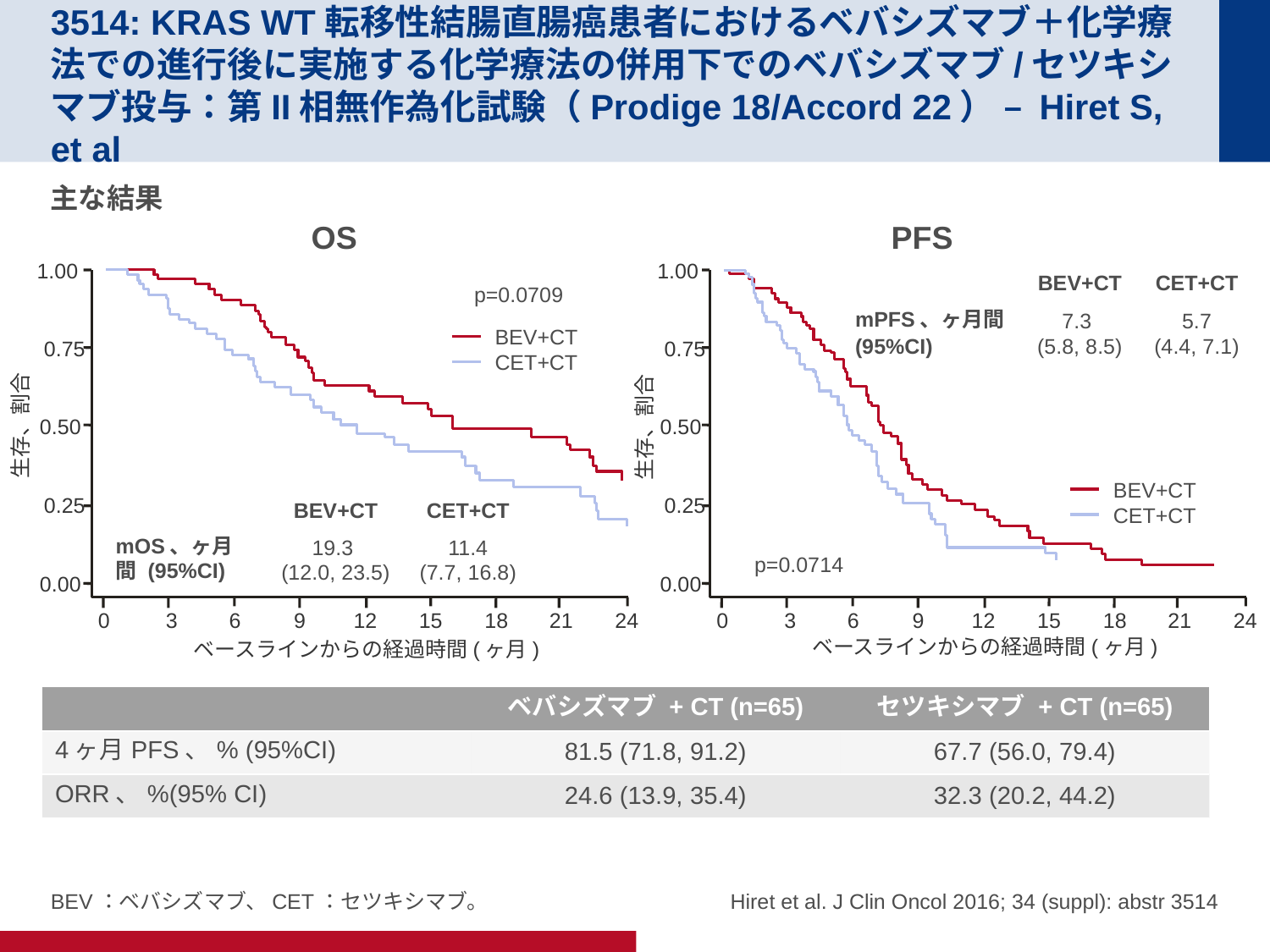

# 3514: KRAS WT転移性結腸直腸癌患者におけるベバシズマブ＋化学療法での進行後に実施する化学療法の併用下でのベバシズマブ/セツキシマブ投与：第II相無作為化試験（Prodige 18/Accord 22） – Hiret S, et al
主な結果

OS
PFS
1.00

p=0.0709
BEV+CT
CET+CT
0.75

生存、割合
0.50

0.25

0.00

0
3
6
9
12
15
18
21
24
ベースラインからの経過時間(ヶ月)
1.00

0.75

0.50
生存、割合

BEV+CT
CET+CT
0.25

0.00

0
3
6
9
12
15
18
21
24
ベースラインからの経過時間(ヶ月)
|  | BEV+CT | CET+CT |
| --- | --- | --- |
| mPFS、ヶ月間(95%CI) | 7.3 (5.8, 8.5) | 5.7 (4.4, 7.1) |

|  | BEV+CT | CET+CT |
| --- | --- | --- |
| mOS、ヶ月間 (95%CI) | 19.3 (12.0, 23.5) | 11.4 (7.7, 16.8) |
p=0.0714
|  | ベバシズマブ + CT (n=65) | セツキシマブ + CT (n=65) |
| --- | --- | --- |
| 4ヶ月PFS、% (95%CI) | 81.5 (71.8, 91.2) | 67.7 (56.0, 79.4) |
| ORR、%(95% CI) | 24.6 (13.9, 35.4) | 32.3 (20.2, 44.2) |
BEV：ベバシズマブ、CET：セツキシマブ。
Hiret et al. J Clin Oncol 2016; 34 (suppl): abstr 3514